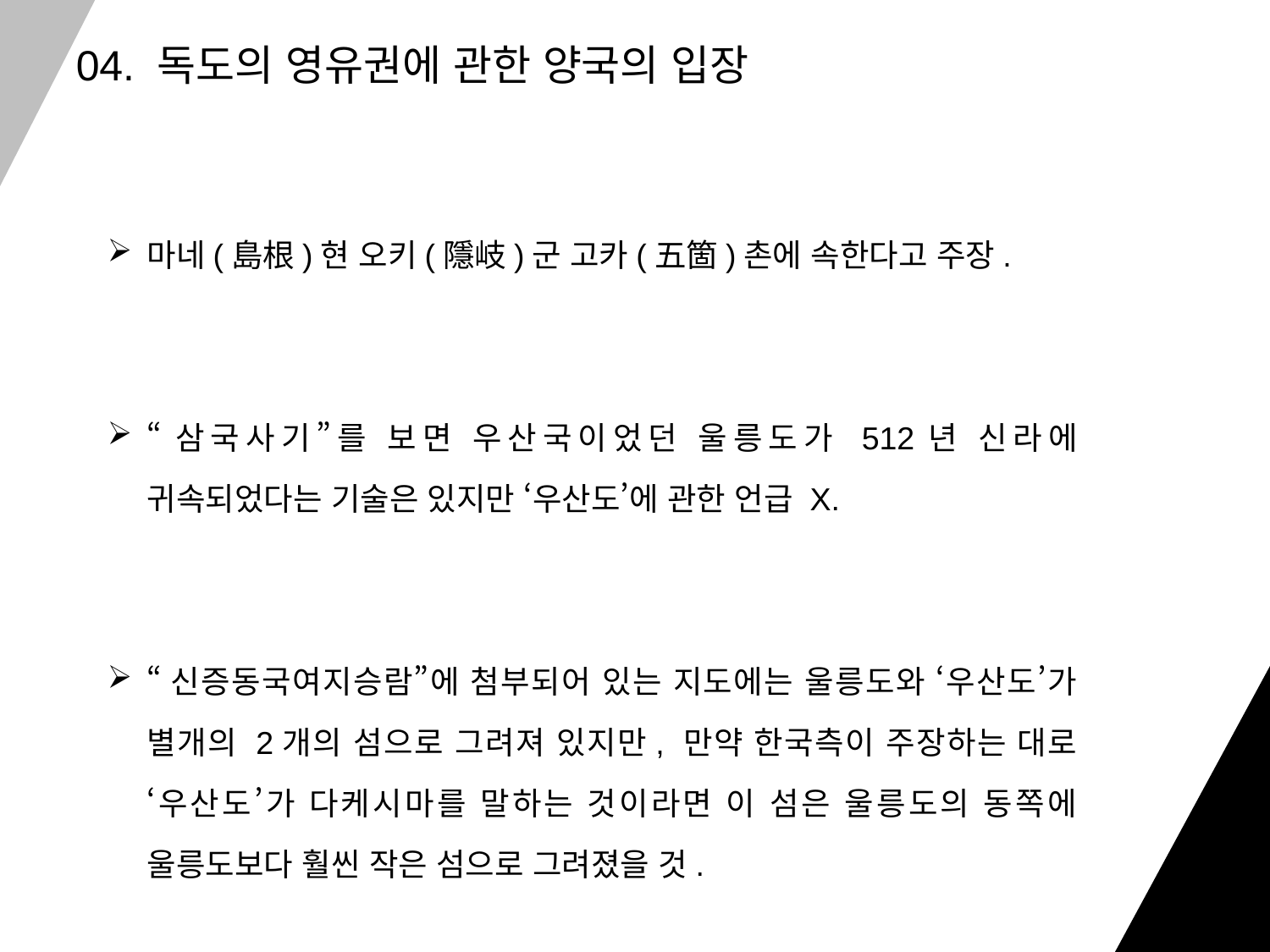

04. 독도의 영유권에 관한 양국의 입장

마네(島根)현 오키(隱岐)군 고카(五箇)촌에 속한다고 주장.

“삼국사기”를 보면 우산국이었던 울릉도가 512년 신라에 귀속되었다는 기술은 있지만 ‘우산도’에 관한 언급 X.

“신증동국여지승람”에 첨부되어 있는 지도에는 울릉도와 ‘우산도’가 별개의 2개의 섬으로 그려져 있지만, 만약 한국측이 주장하는 대로 ‘우산도’가 다케시마를 말하는 것이라면 이 섬은 울릉도의 동쪽에 울릉도보다 훨씬 작은 섬으로 그려졌을 것.